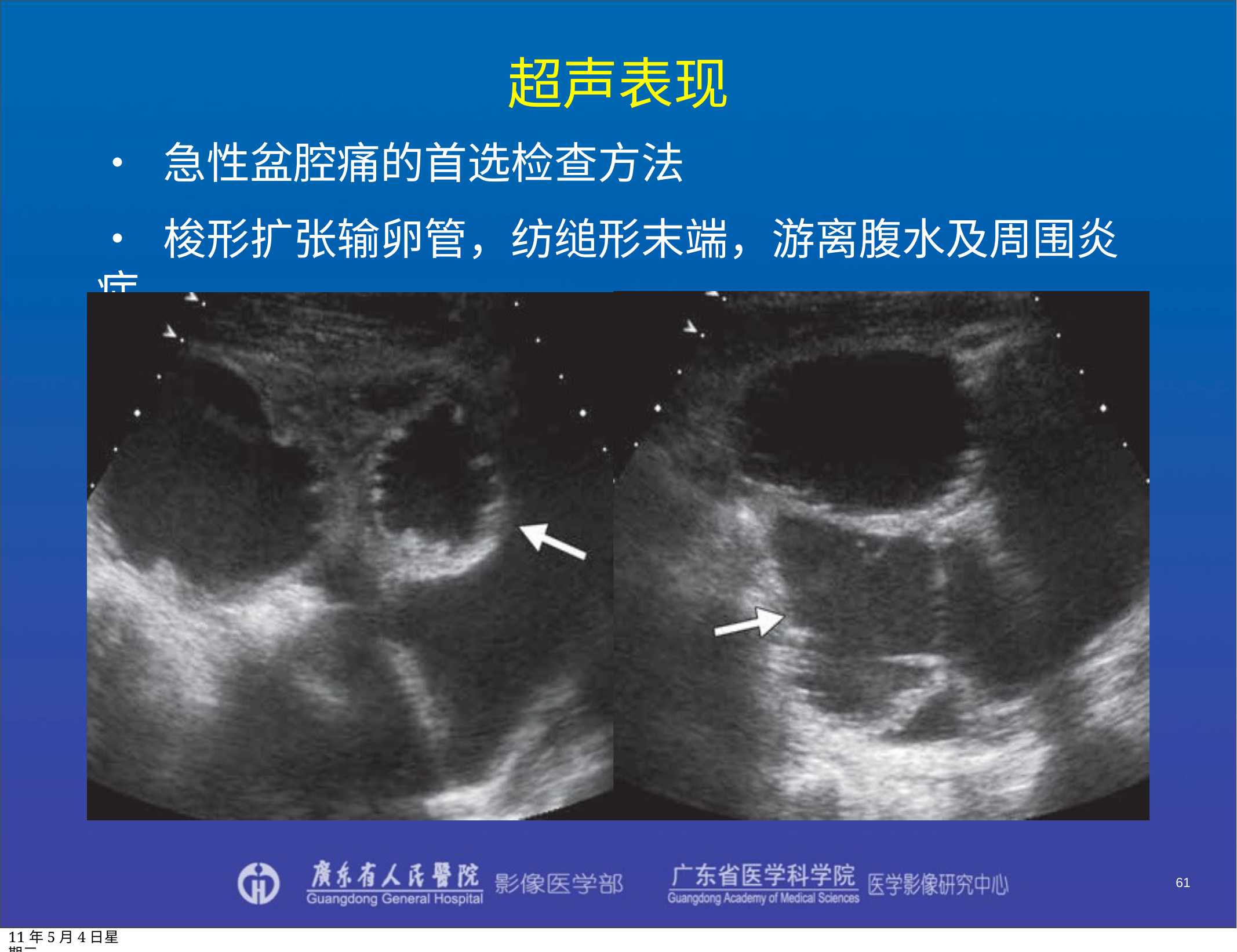

# 超声表现
• 急性盆腔痛的首选检查方法
• 梭形扩张输卵管，纺缒形末端，游离腹水及周围炎症

61
11年5月4日星期三